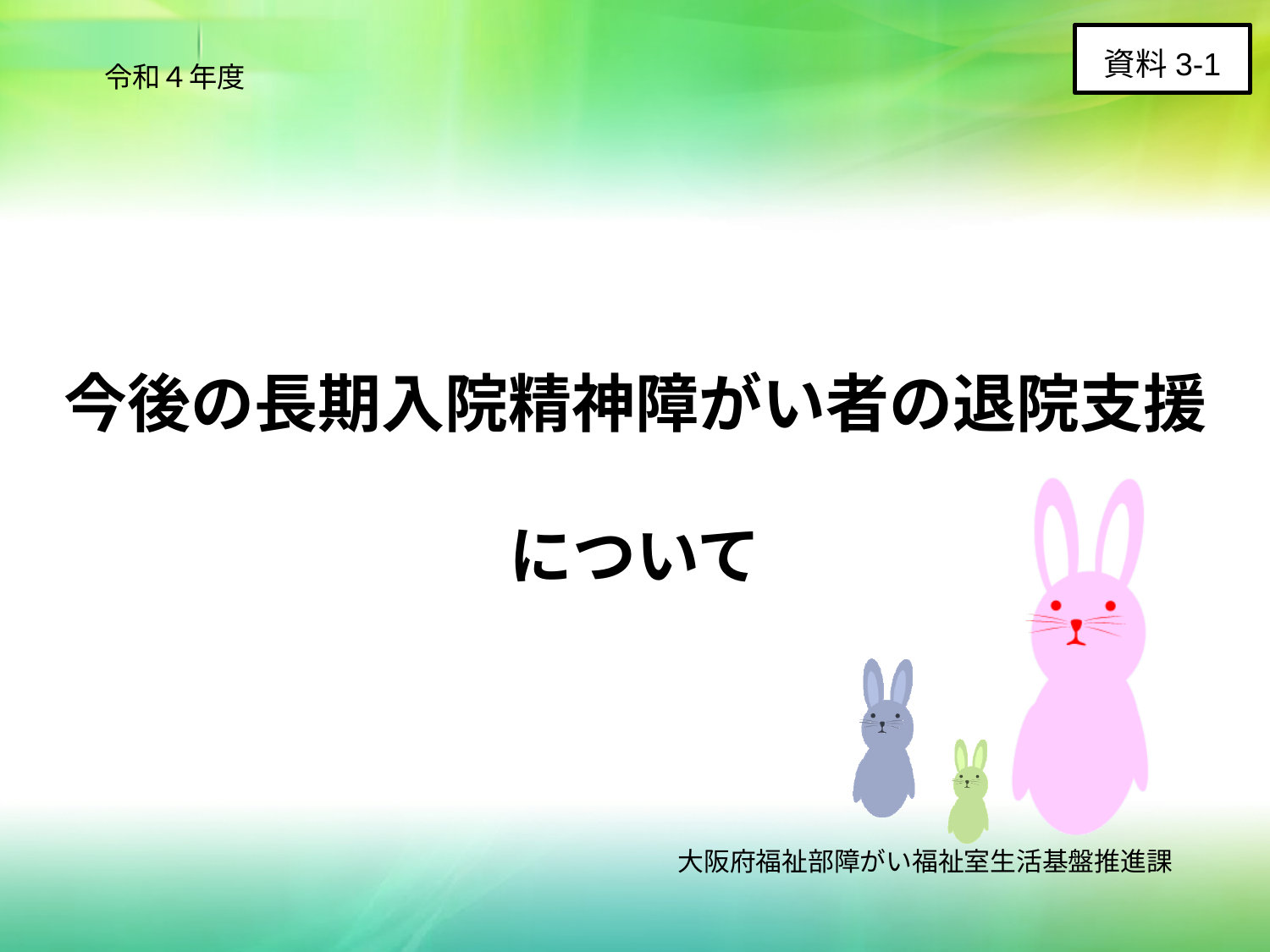

資料3-1
令和４年度

今後の長期入院精神障がい者の退院支援

について

大阪府福祉部障がい福祉室生活基盤推進課